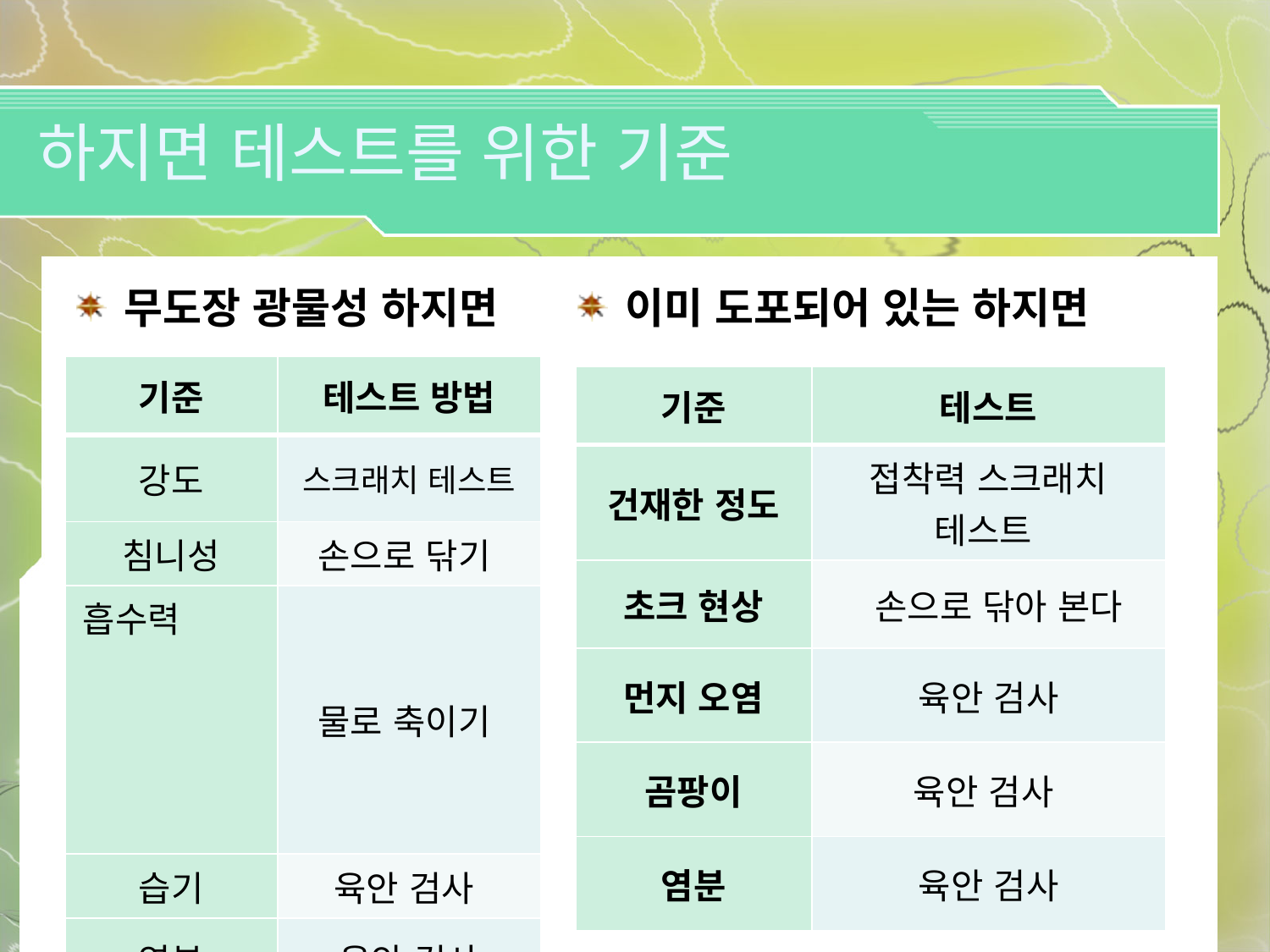

하지면 테스트를 위한 기준

무도장 광물성 하지면
이미 도포되어 있는 하지면
| 기준 | 테스트 방법 |
| --- | --- |
| 강도 | 스크래치 테스트 |
| 침니성 | 손으로 닦기 |
| 흡수력 | 물로 축이기 |
| 습기 | 육안 검사 |
| 염분 | 육안 검사 |
| 곰팡이 조류 | 육안 검사 |
| 기준 | 테스트 |
| --- | --- |
| 건재한 정도 | 접착력 스크래치 테스트 |
| 초크 현상 | 손으로 닦아 본다 |
| 먼지 오염 | 육안 검사 |
| 곰팡이 | 육안 검사 |
| 염분 | 육안 검사 |